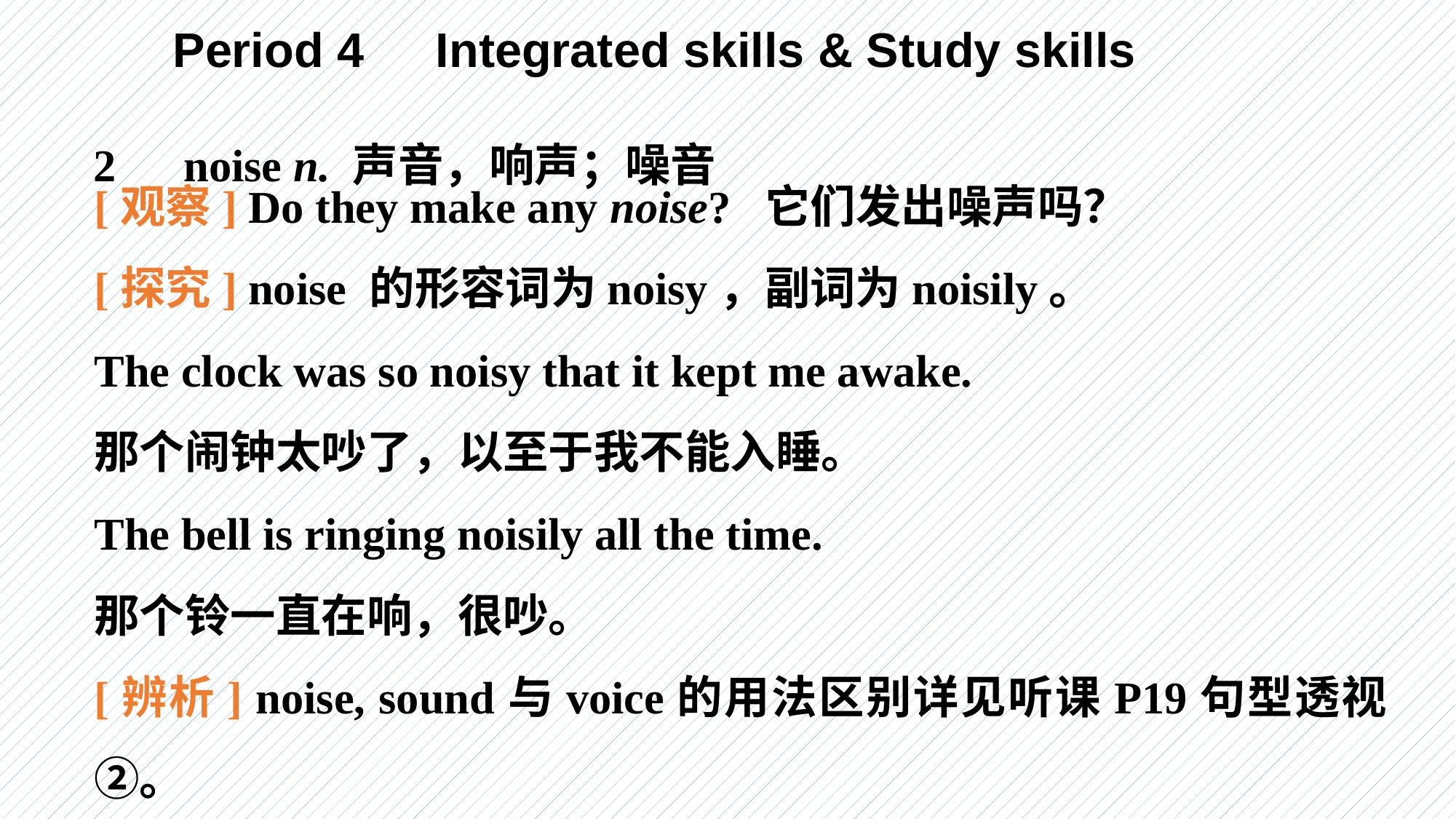

Period 4　Integrated skills & Study skills
2　noise n. 声音，响声；噪音
[观察] Do they make any noise?  它们发出噪声吗？
[探究] noise 的形容词为noisy，副词为noisily。
The clock was so noisy that it kept me awake.
那个闹钟太吵了，以至于我不能入睡。
The bell is ringing noisily all the time.
那个铃一直在响，很吵。
[辨析] noise, sound与voice的用法区别详见听课P19句型透视②。